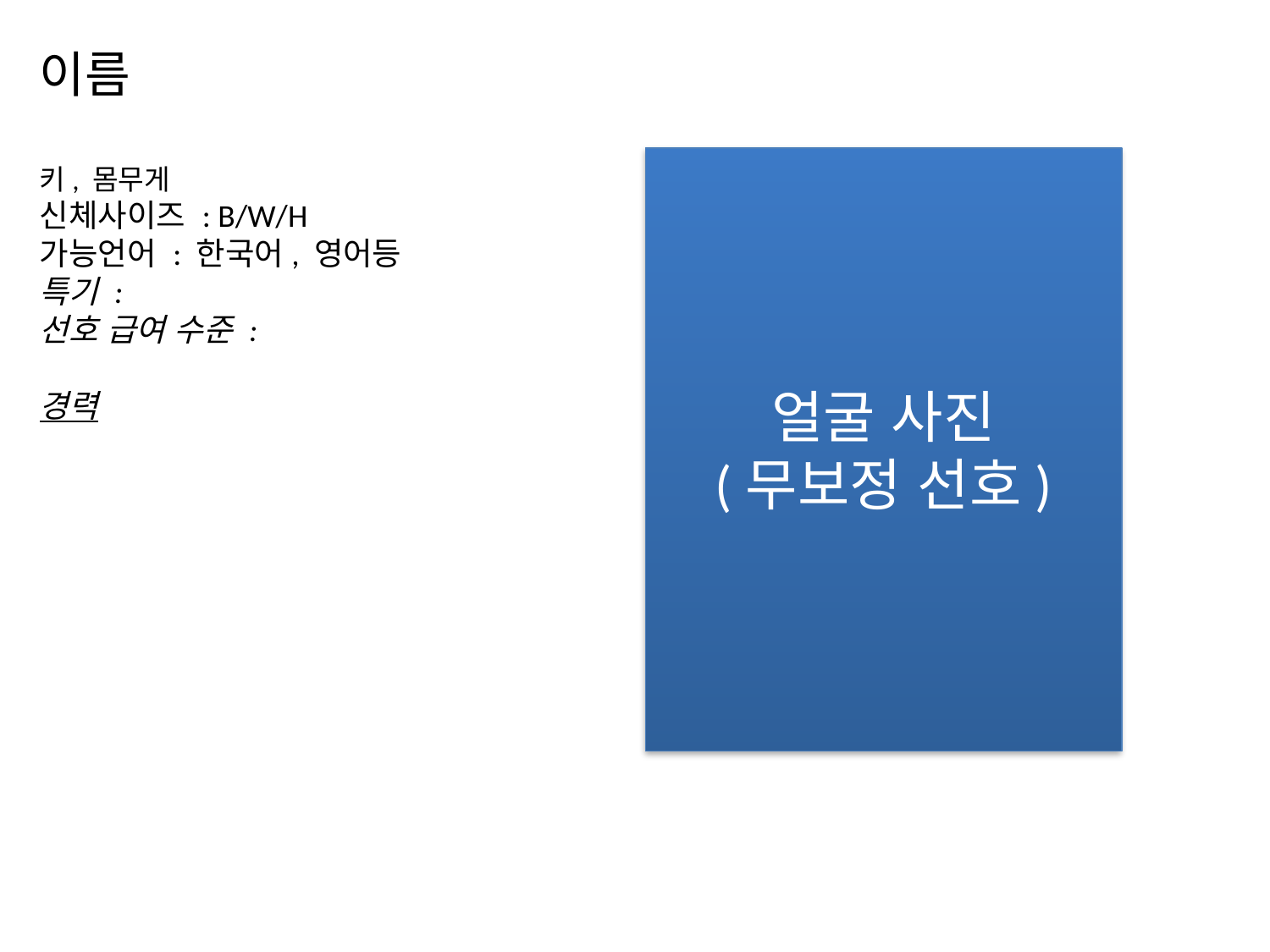

이름

키, 몸무게
신체사이즈 : B/W/H
가능언어 : 한국어, 영어등
특기 :
선호 급여 수준 :

경력

얼굴 사진
(무보정 선호)